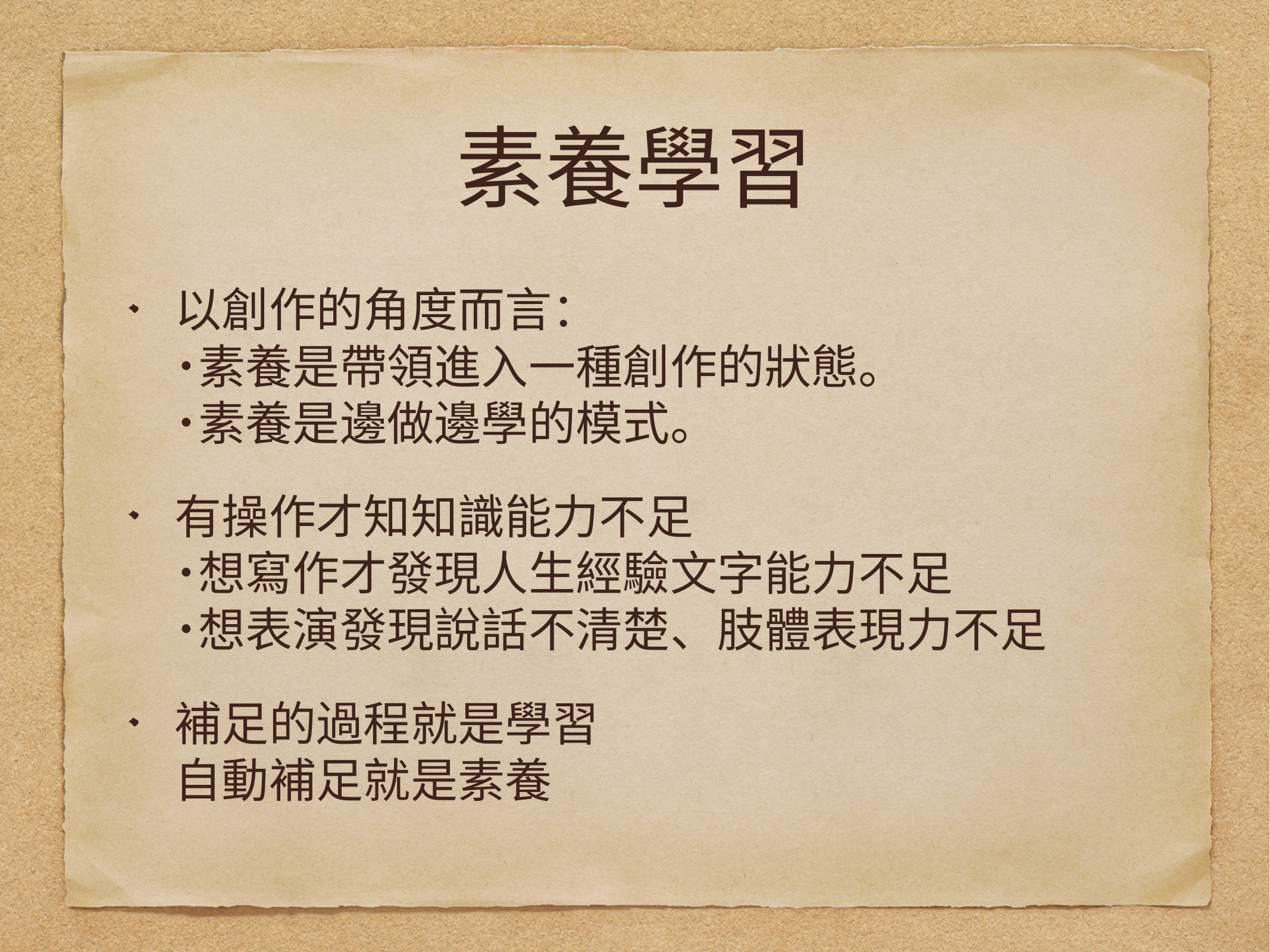

# 素養學習
以創作的角度而言：
˙素養是帶領進入一種創作的狀態。
˙素養是邊做邊學的模式。
有操作才知知識能力不足
˙想寫作才發現人生經驗文字能力不足
˙想表演發現說話不清楚、肢體表現力不足
補足的過程就是學習
自動補足就是素養